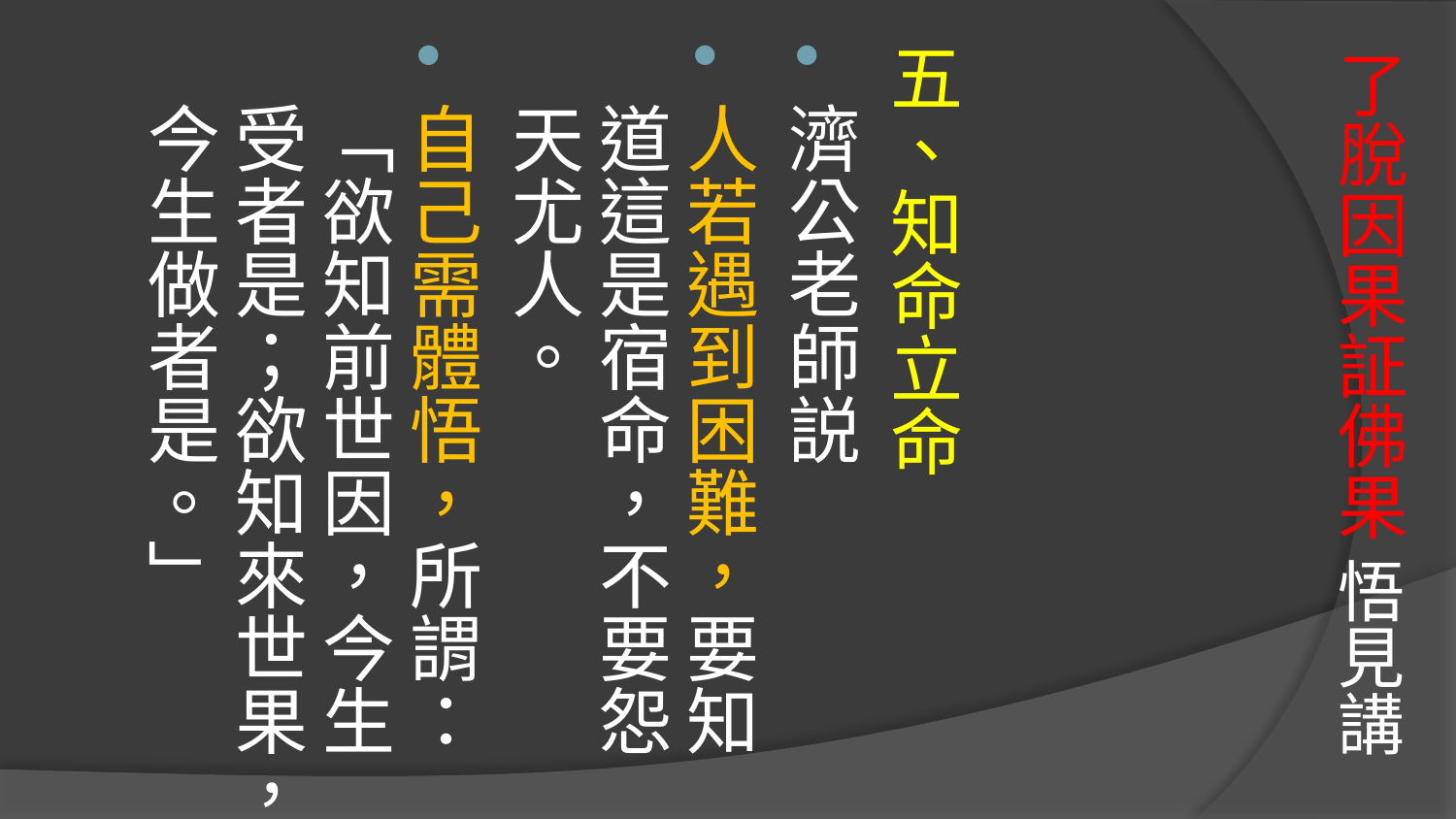

# 了脫因果証佛果 悟見講
五、知命立命
濟公老師説
人若遇到困難，要知道這是宿命，不要怨天尤人。
自己需體悟，所謂：「欲知前世因，今生受者是；欲知來世果，今生做者是。」